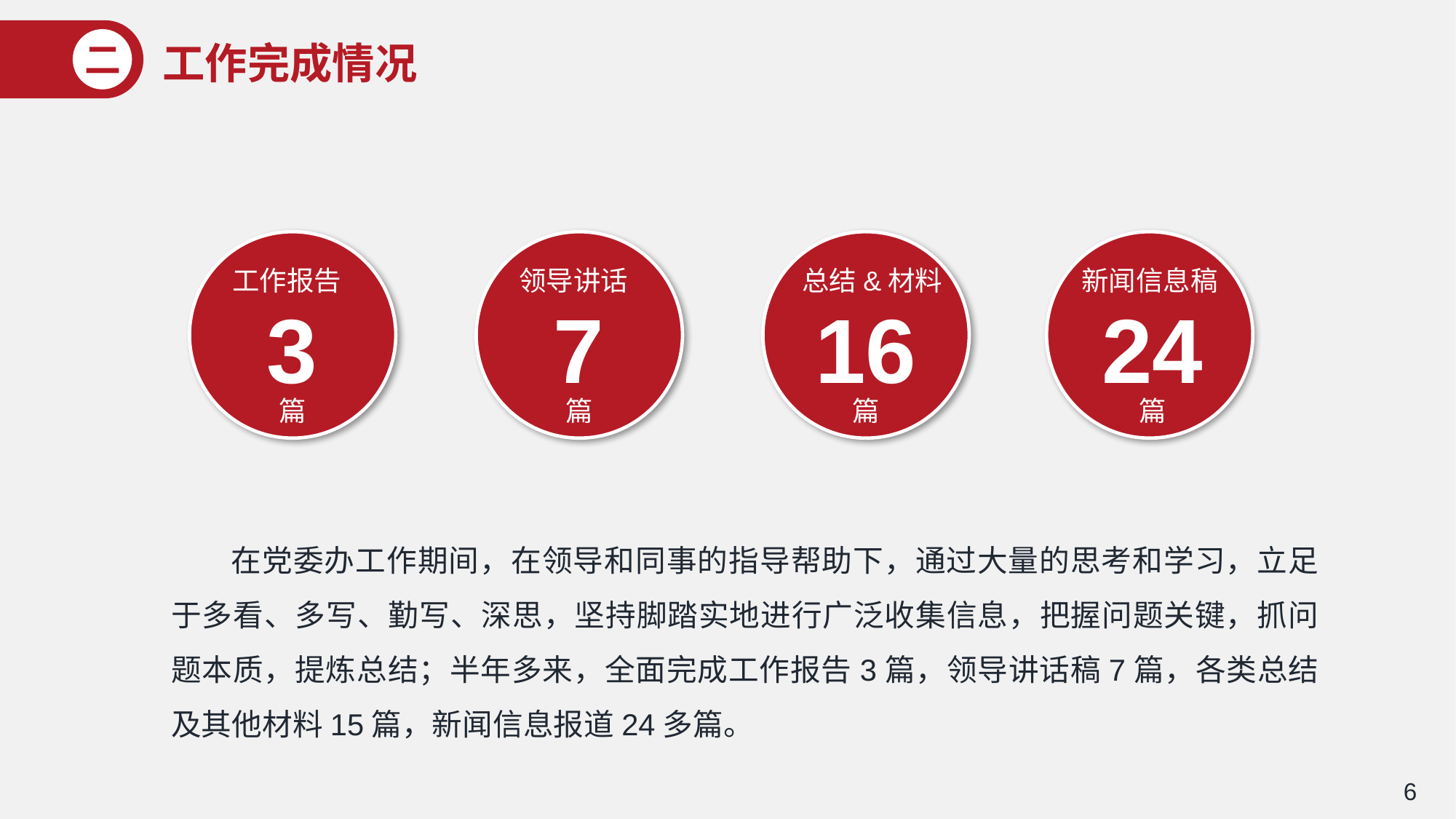

工作完成情况
二

工作报告
领导讲话
总结&材料
新闻信息稿
3
7
16
24
篇
篇
篇
篇
       在党委办工作期间，在领导和同事的指导帮助下，通过大量的思考和学习，立足于多看、多写、勤写、深思，坚持脚踏实地进行广泛收集信息，把握问题关键，抓问题本质，提炼总结；半年多来，全面完成工作报告3篇，领导讲话稿7篇，各类总结及其他材料15篇，新闻信息报道24多篇。